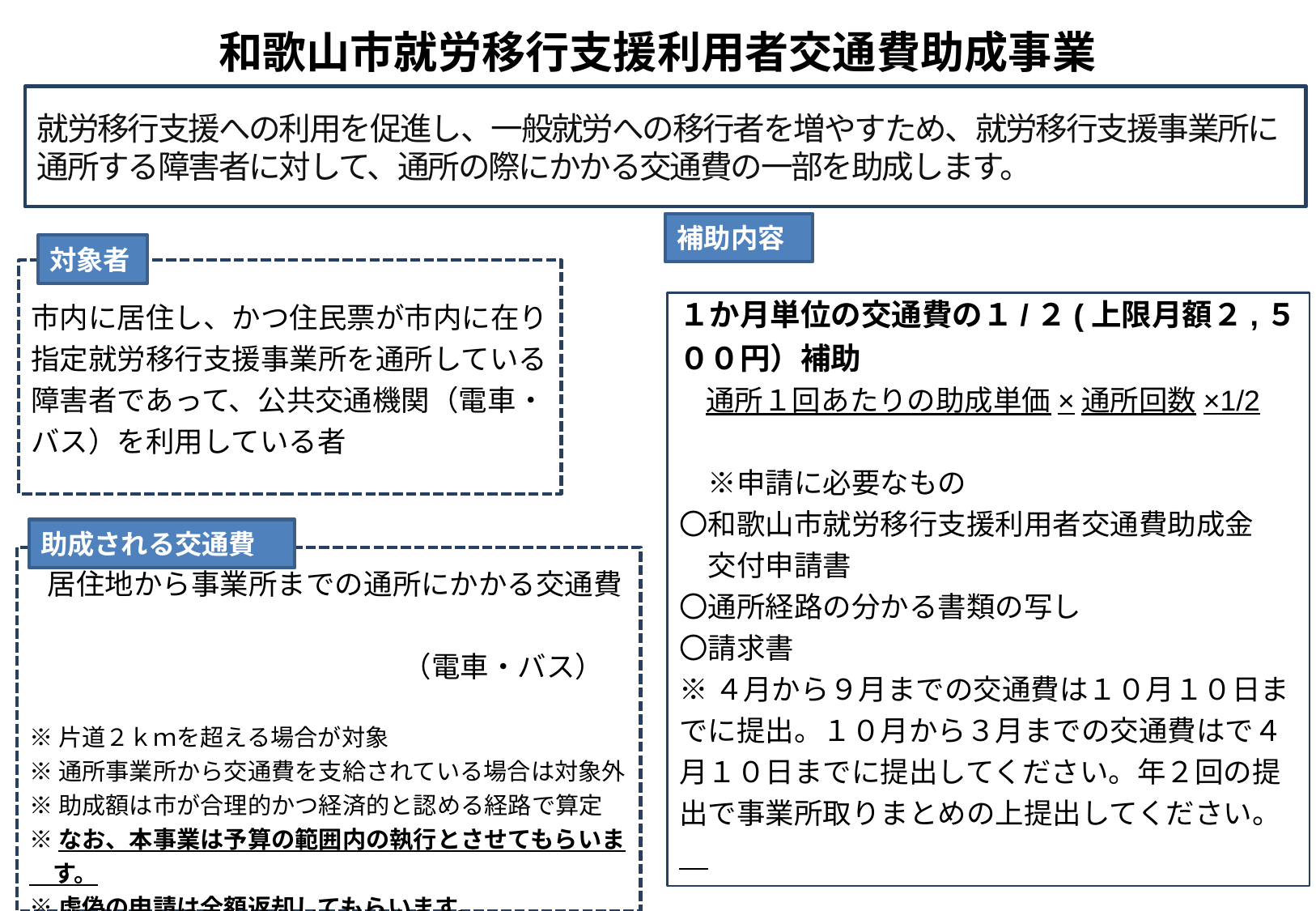

和歌山市就労移行支援利用者交通費助成事業
就労移行支援への利用を促進し、一般就労への移行者を増やすため、就労移行支援事業所に通所する障害者に対して、通所の際にかかる交通費の一部を助成します。
補助内容
対象者

市内に居住し、かつ住民票が市内に在り指定就労移行支援事業所を通所している障害者であって、公共交通機関（電車・バス）を利用している者

１か月単位の交通費の１/２(上限月額２,５００円）補助
　通所１回あたりの助成単価×通所回数×1/2

　※申請に必要なもの　　　　　　　　　　　〇和歌山市就労移行支援利用者交通費助成金
　交付申請書
〇通所経路の分かる書類の写し
〇請求書
※４月から９月までの交通費は１０月１０日までに提出。１０月から３月までの交通費はで４月１０日までに提出してください。年２回の提出で事業所取りまとめの上提出してください。

助成される交通費

　居住地から事業所までの通所にかかる交通費
　　　　　　　　　　　　　（電車・バス）

※片道２ｋｍを超える場合が対象
※通所事業所から交通費を支給されている場合は対象外
※助成額は市が合理的かつ経済的と認める経路で算定
※なお、本事業は予算の範囲内の執行とさせてもらいま　す。
※虚偽の申請は全額返却してもらいます。